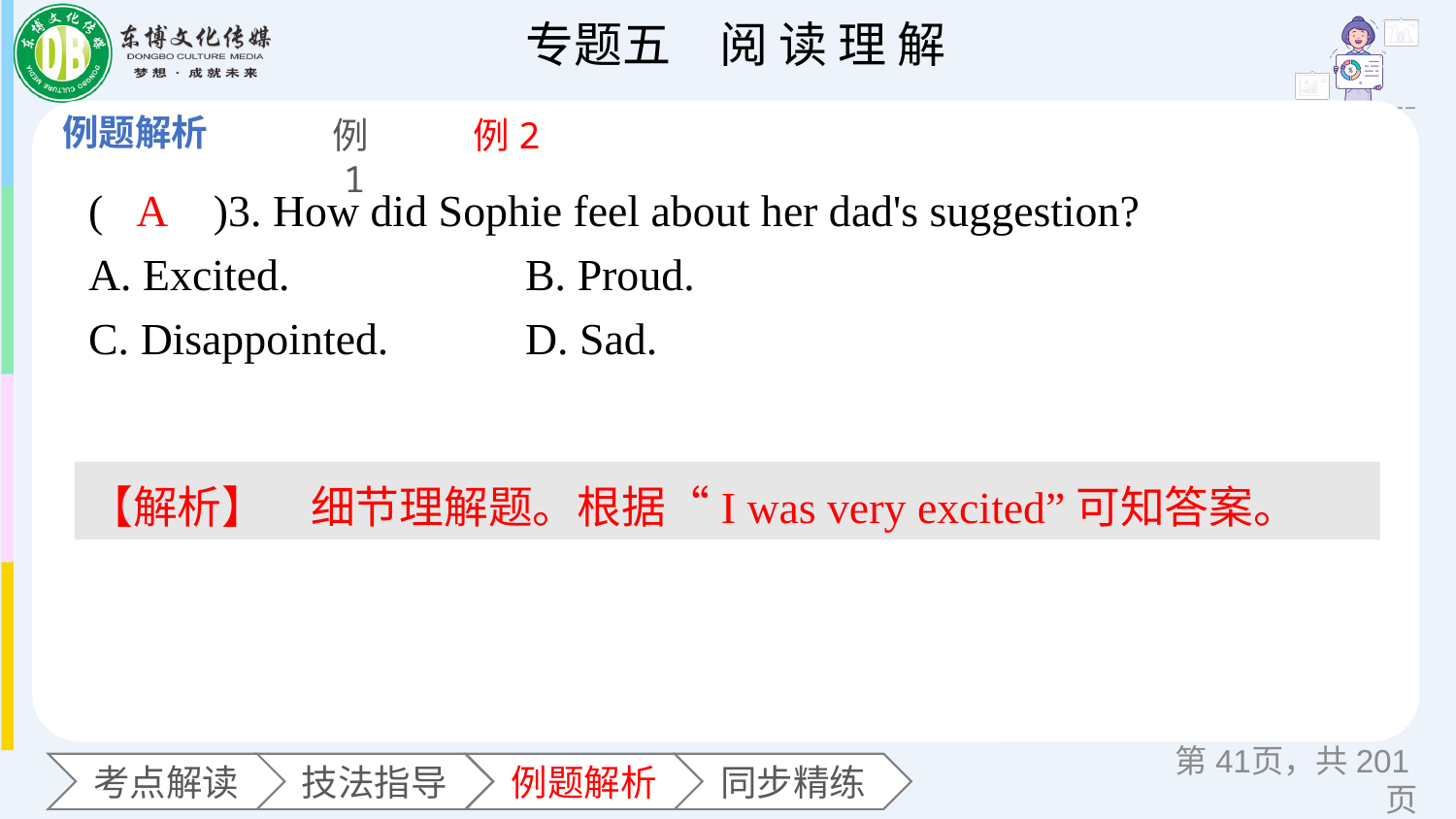

例1
例2
(　　)3. How did Sophie feel about her dad's suggestion?
A. Excited.    		B. Proud.
C. Disappointed.    	D. Sad.
A
【解析】　细节理解题。根据“I was very excited”可知答案。
第41页，共201页